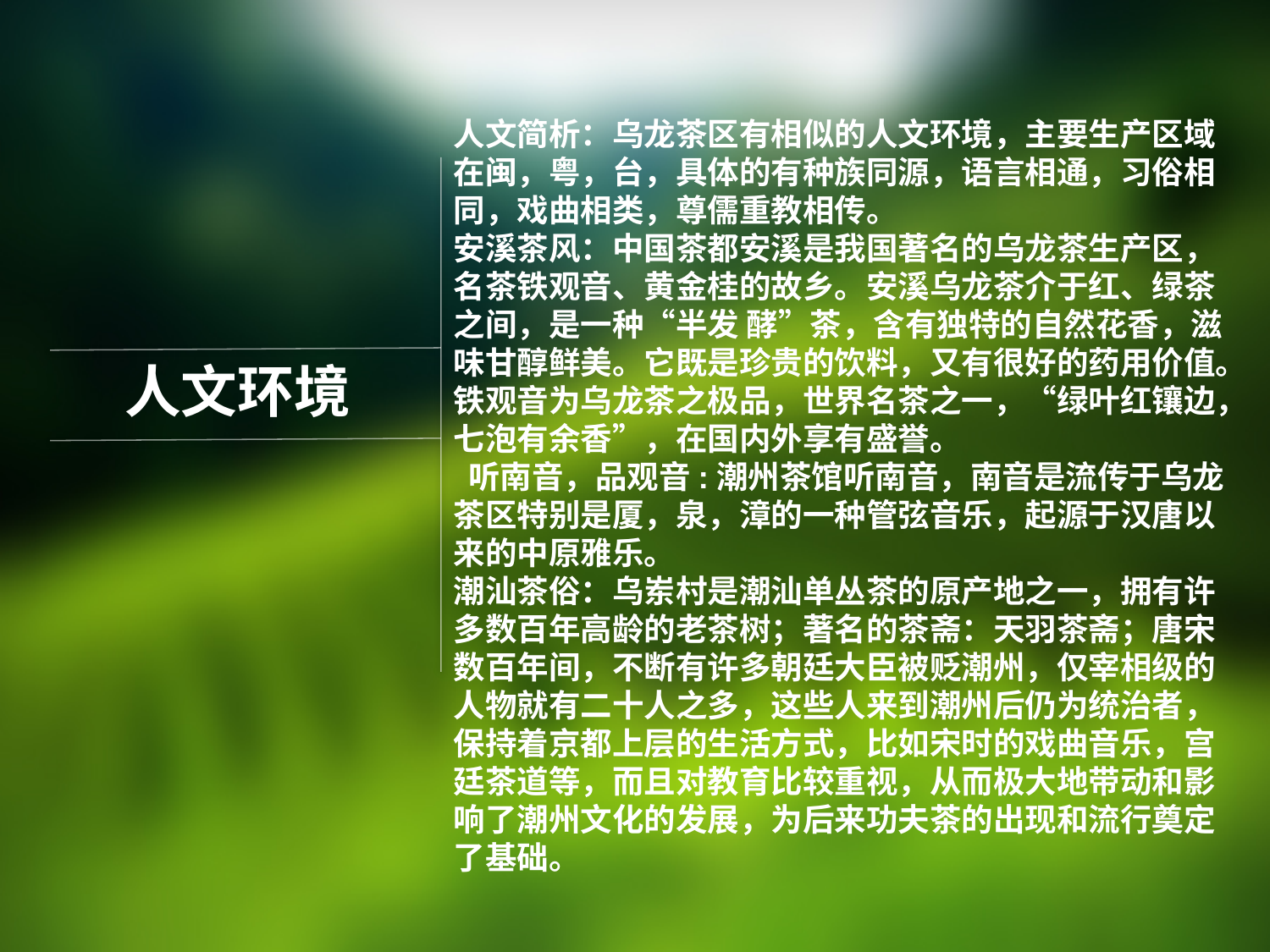

人文简析：乌龙茶区有相似的人文环境，主要生产区域在闽，粤，台，具体的有种族同源，语言相通，习俗相同，戏曲相类，尊儒重教相传。
安溪茶风：中国茶都安溪是我国著名的乌龙茶生产区，名茶铁观音、黄金桂的故乡。安溪乌龙茶介于红、绿茶之间，是一种“半发 酵”茶，含有独特的自然花香，滋味甘醇鲜美。它既是珍贵的饮料，又有很好的药用价值。铁观音为乌龙茶之极品，世界名茶之一，“绿叶红镶边，七泡有余香”，在国内外享有盛誉。
 听南音，品观音:潮州茶馆听南音，南音是流传于乌龙茶区特别是厦，泉，漳的一种管弦音乐，起源于汉唐以来的中原雅乐。
潮汕茶俗：乌岽村是潮汕单丛茶的原产地之一，拥有许多数百年高龄的老茶树；著名的茶斋：天羽茶斋；唐宋数百年间，不断有许多朝廷大臣被贬潮州，仅宰相级的人物就有二十人之多，这些人来到潮州后仍为统治者，保持着京都上层的生活方式，比如宋时的戏曲音乐，宫廷茶道等，而且对教育比较重视，从而极大地带动和影响了潮州文化的发展，为后来功夫茶的出现和流行奠定了基础。
人文环境